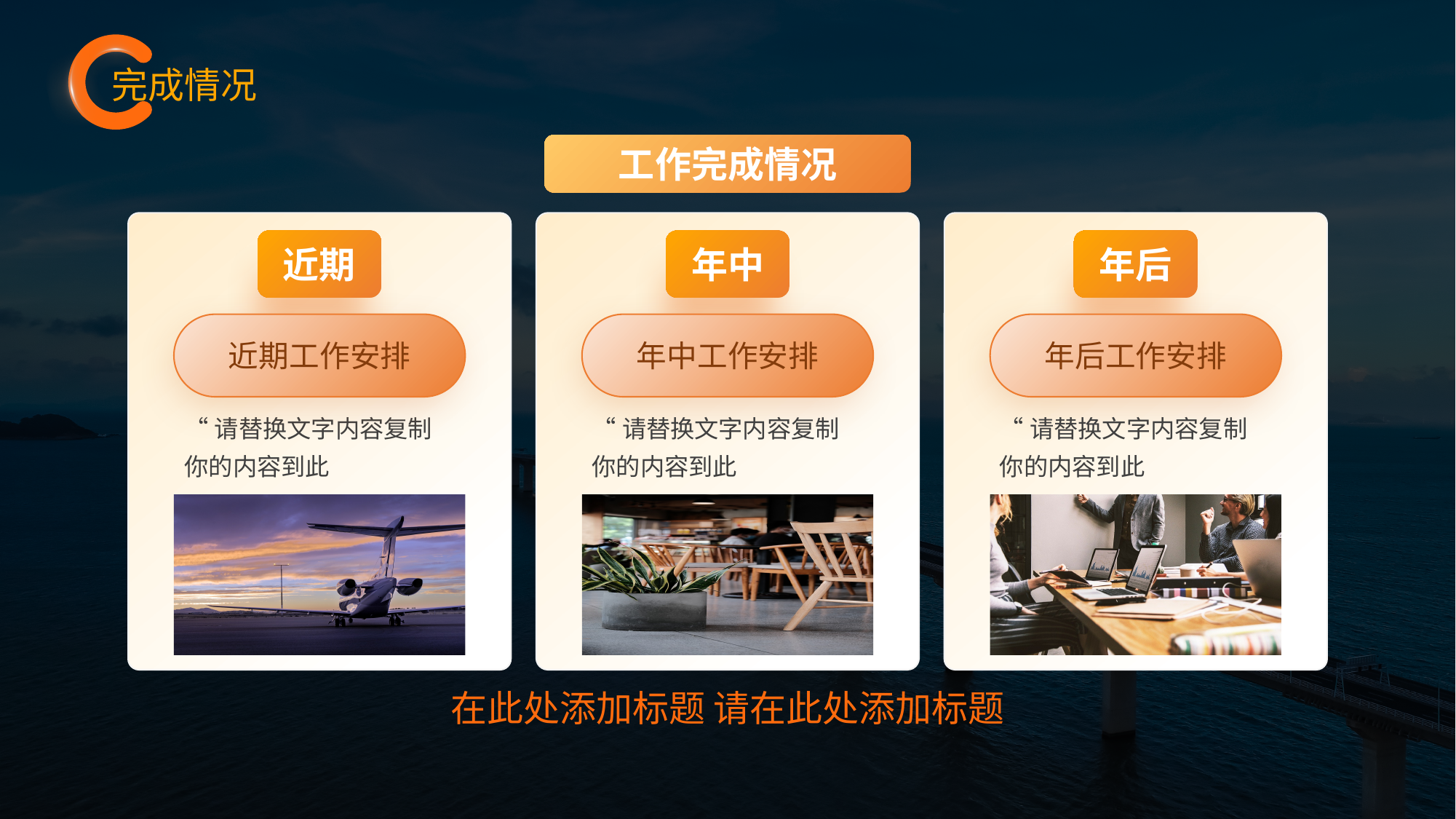

完成情况
工作完成情况

近期
年中
年后

近期工作安排
年中工作安排
年后工作安排
“请替换文字内容复制你的内容到此
“请替换文字内容复制你的内容到此
“请替换文字内容复制你的内容到此

在此处添加标题 请在此处添加标题